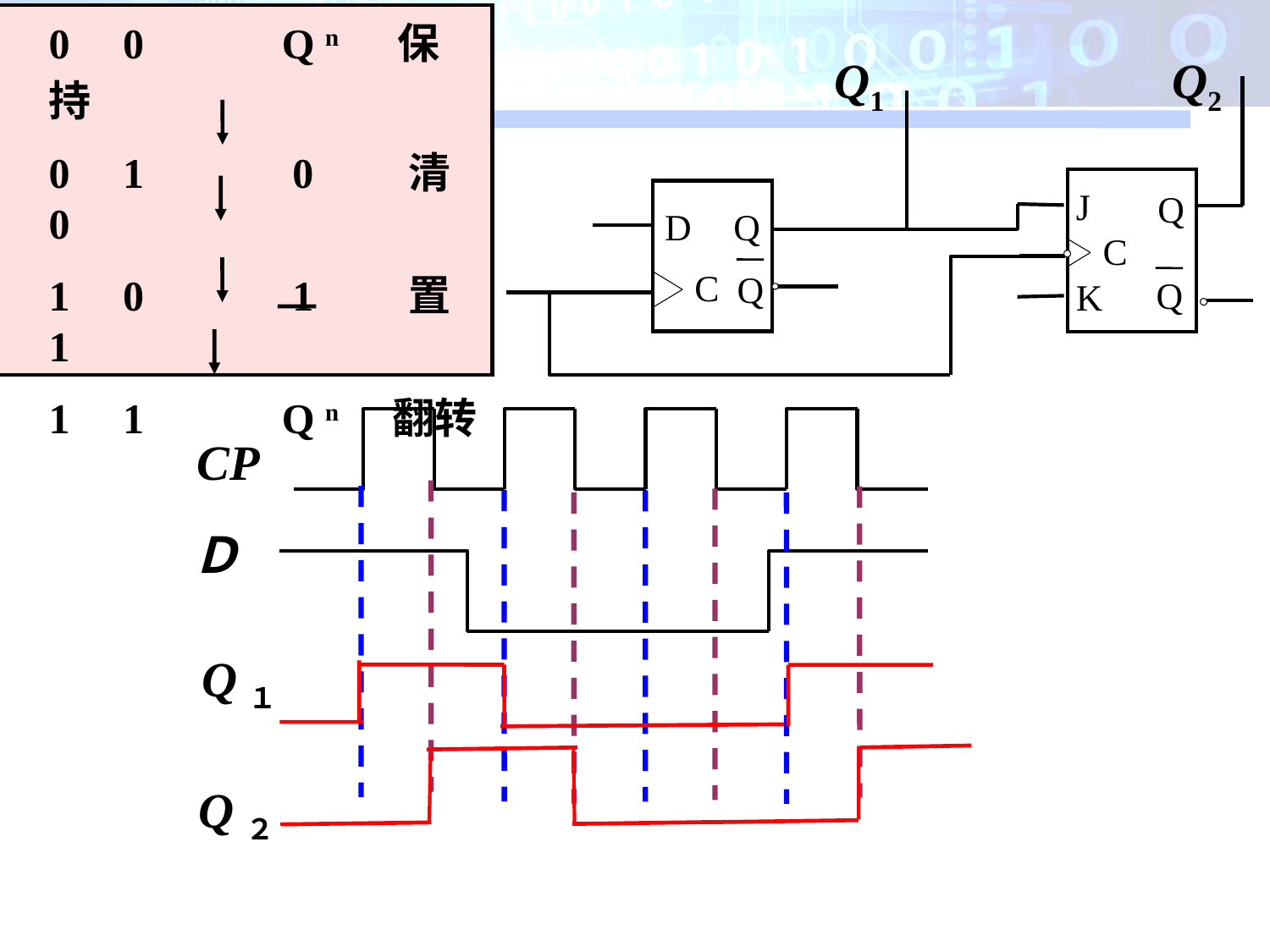

J    K   CP    Q n+1   说明
0     0             Q n     保持
0     1              0        清0
1     0              1        置1
1     1             Q n       翻转

8.1.3 J-K触发器
Q1
Q2

J
Q
D
Q

C

C
Q

Q
K
CP

CP

Ｄ

Q１

Q２